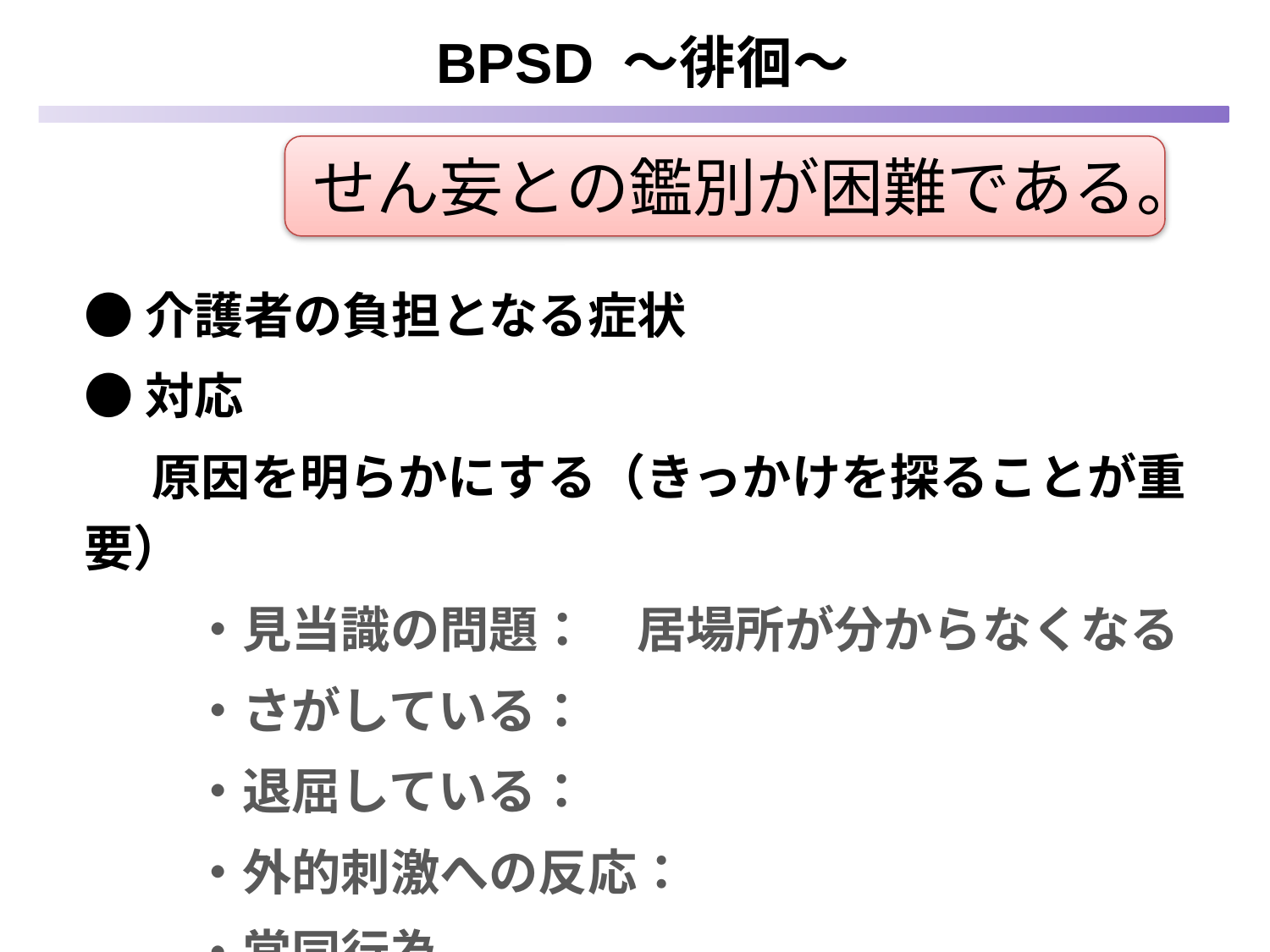

BPSD 〜徘徊〜

せん妄との鑑別が困難である。
●介護者の負担となる症状
●対応
     原因を明らかにする（きっかけを探ることが重要）
   ・見当識の問題：　居場所が分からなくなる
   ・さがしている：
   ・退屈している：
   ・外的刺激への反応：
   ・常同行為